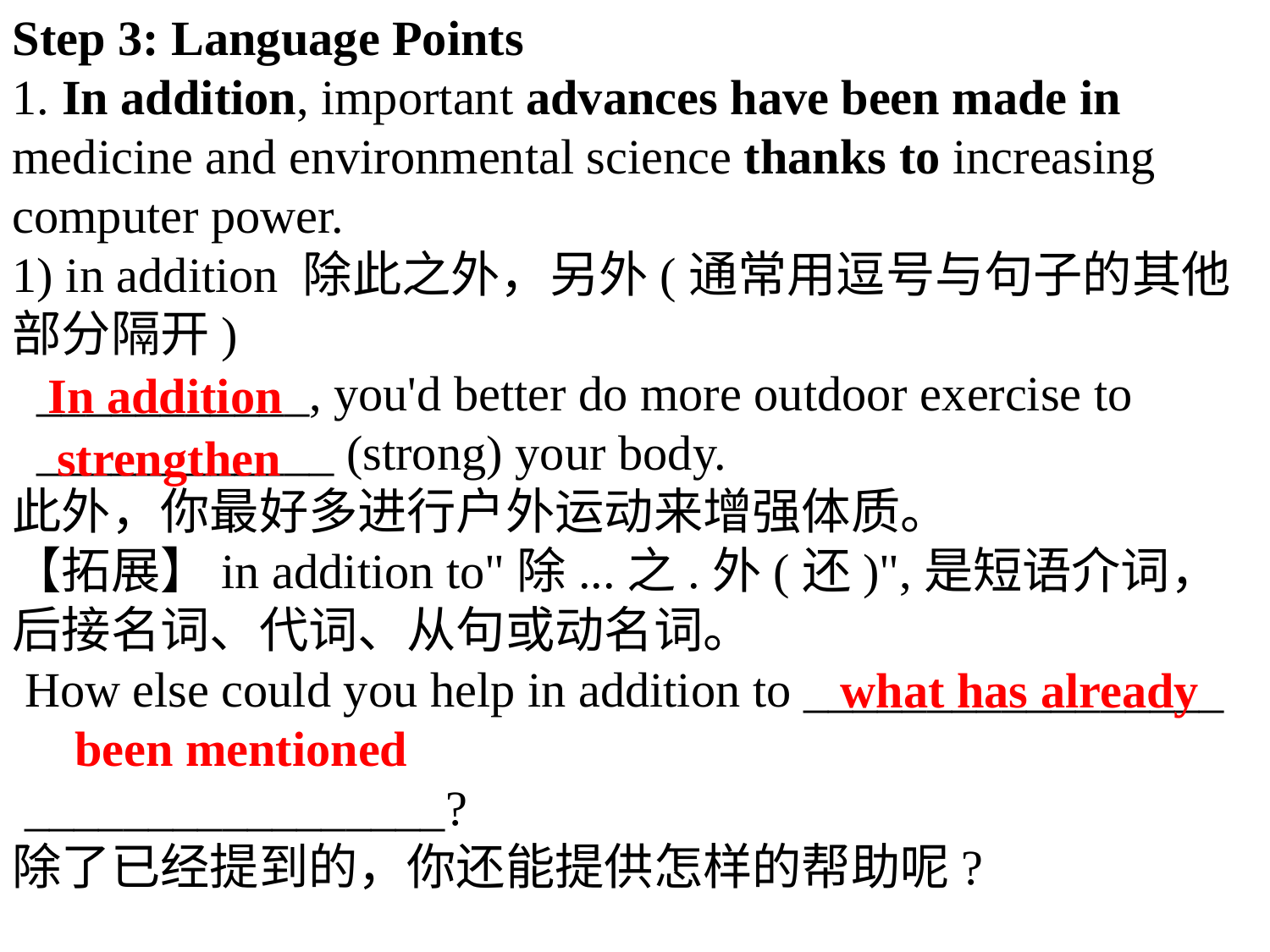

Step 3: Language Points
1. In addition, important advances have been made in medicine and environmental science thanks to increasing computer power.
1) in addition 除此之外，另外(通常用逗号与句子的其他部分隔开)
  ___________, you'd better do more outdoor exercise to
  ____________ (strong) your body.
此外，你最好多进行户外运动来增强体质。
【拓展】in addition to"除...之.外(还)",是短语介词，后接名词、代词、从句或动名词。
 How else could you help in addition to _________________
 _________________?
除了已经提到的，你还能提供怎样的帮助呢?
 In addition
 strengthen
  what has already
 been mentioned